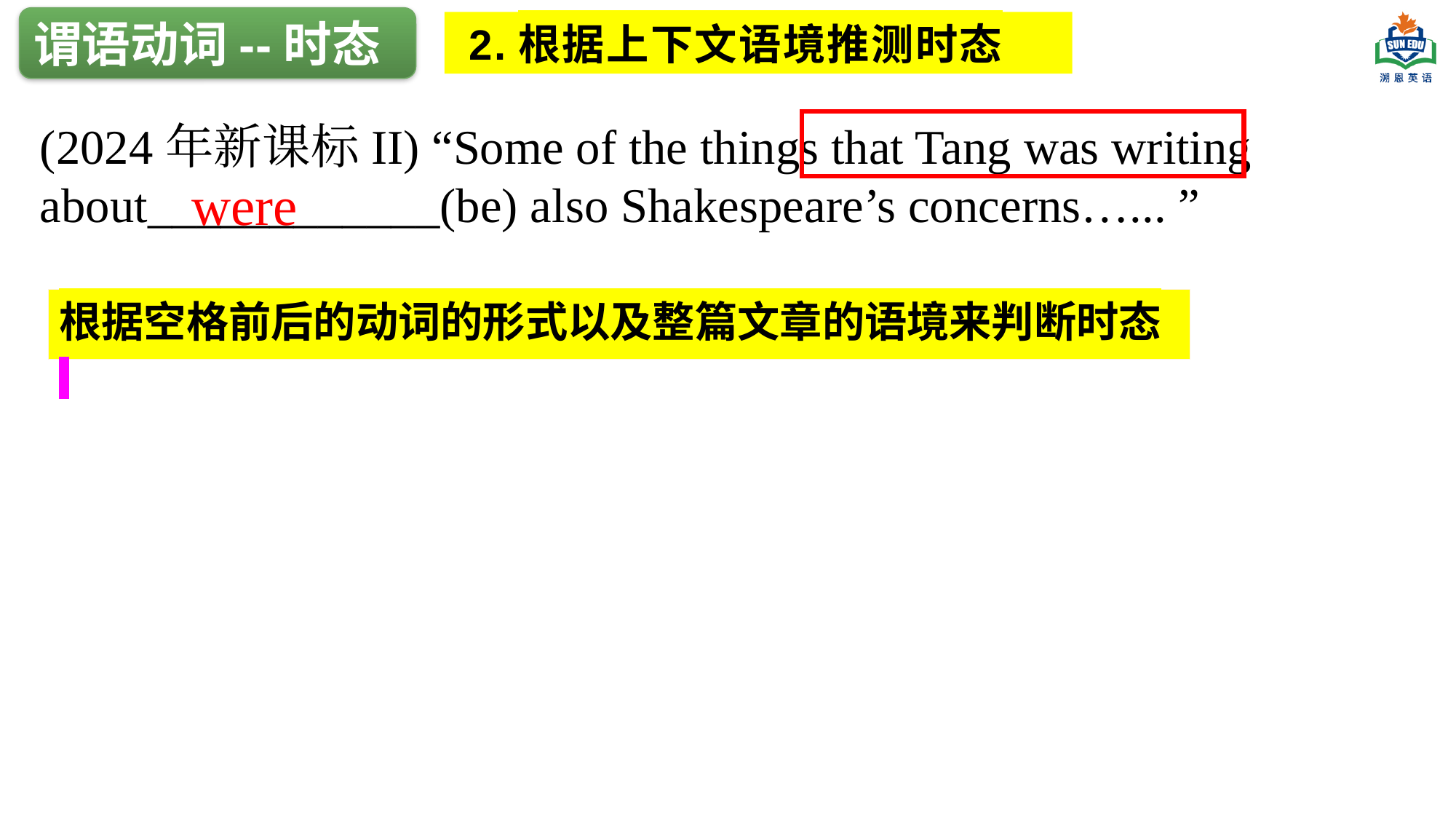

谓语动词--时态

 2.根据上下文语境推测时态
(2024年新课标II) “Some of the things that Tang was writing about____________(be) also Shakespeare’s concerns…... ”

were
根据空格前后的动词的形式以及整篇文章的语境来判断时态